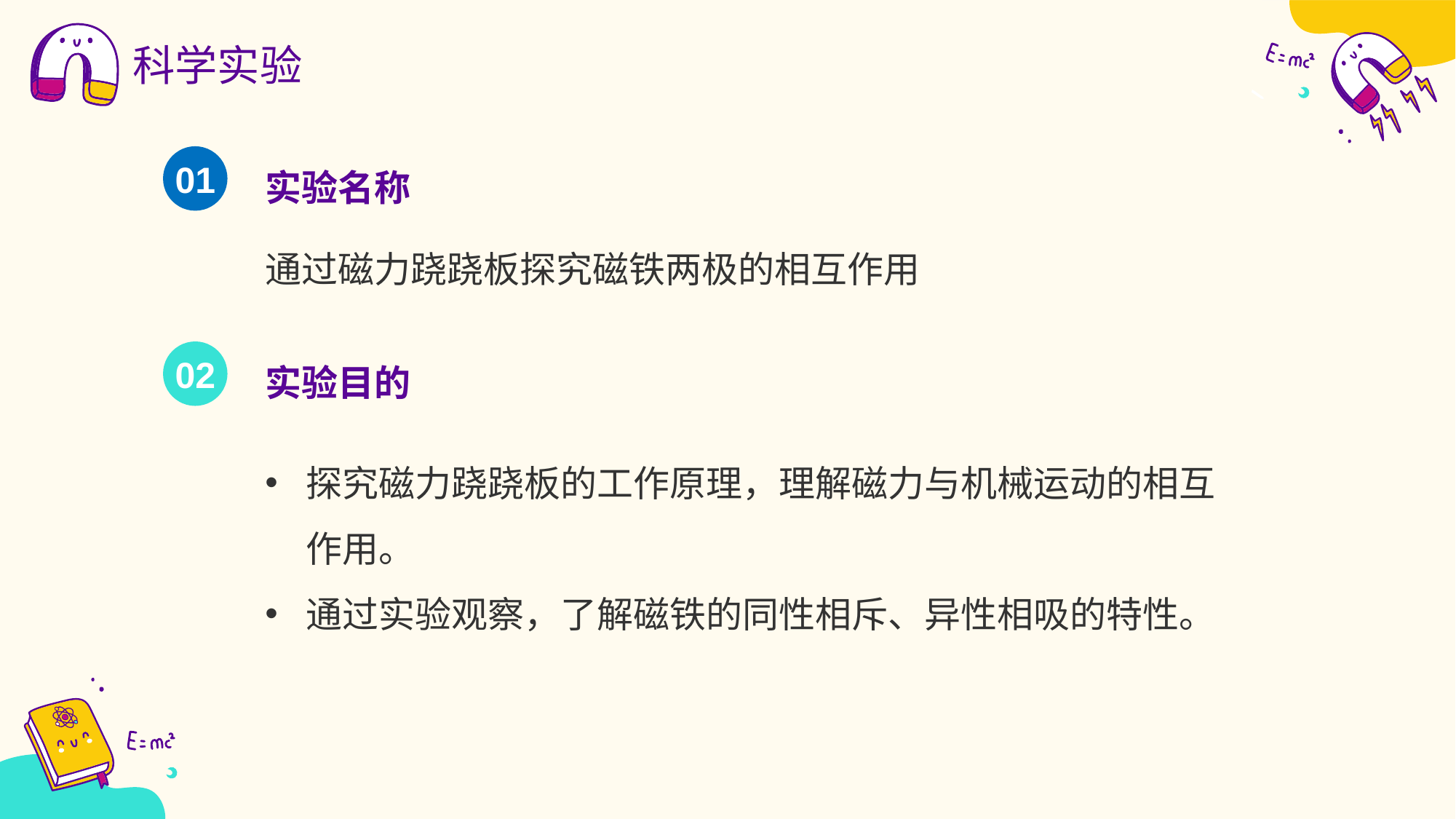

科学实验
实验名称
01
通过磁力跷跷板探究磁铁两极的相互作用
实验目的
02
探究磁力跷跷板的工作原理，理解磁力与机械运动的相互作用。
通过实验观察，了解磁铁的同性相斥、异性相吸的特性。